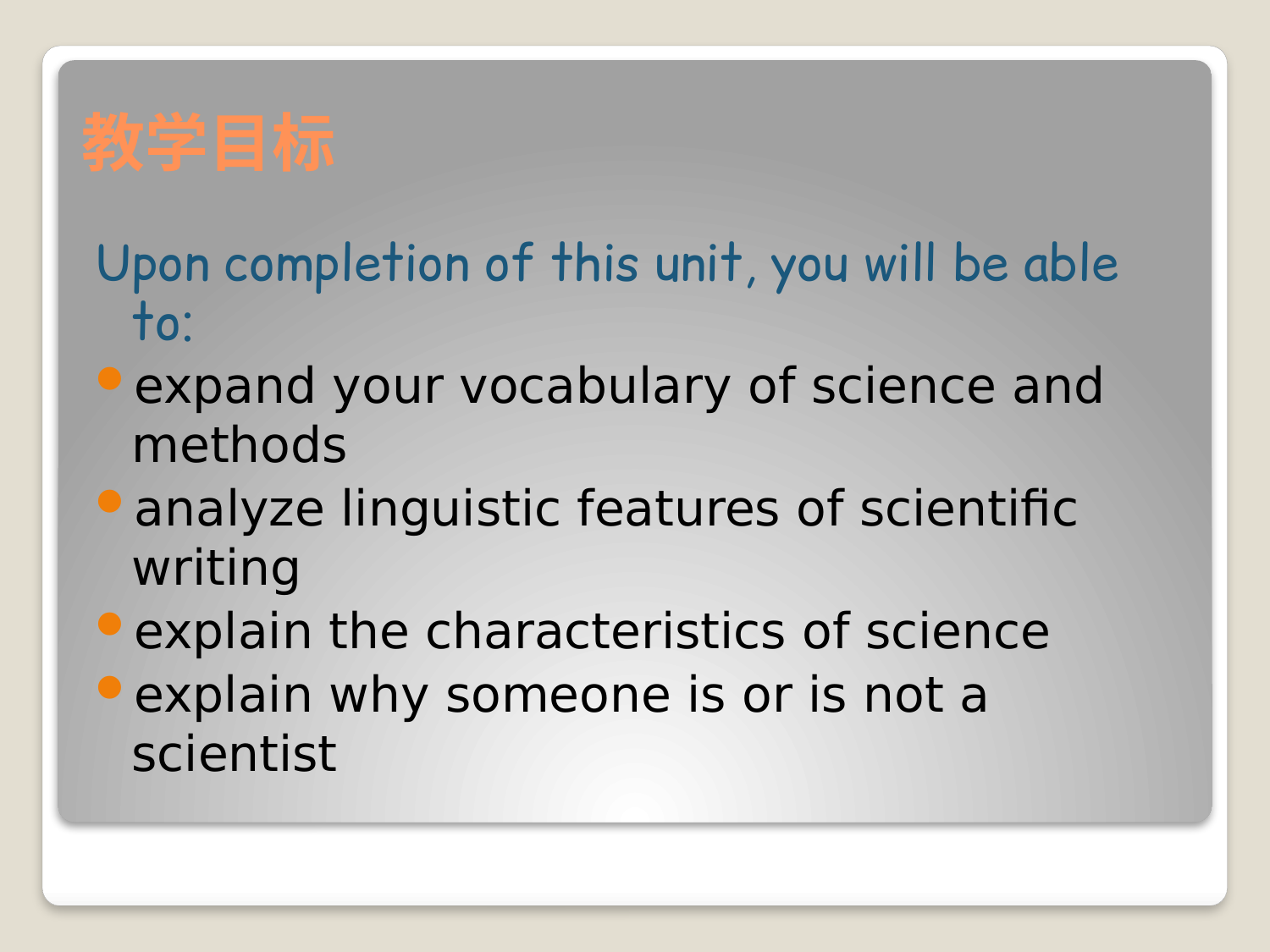

# 教学目标
Upon completion of this unit, you will be able to:
expand your vocabulary of science and methods
analyze linguistic features of scientific writing
explain the characteristics of science
explain why someone is or is not a scientist